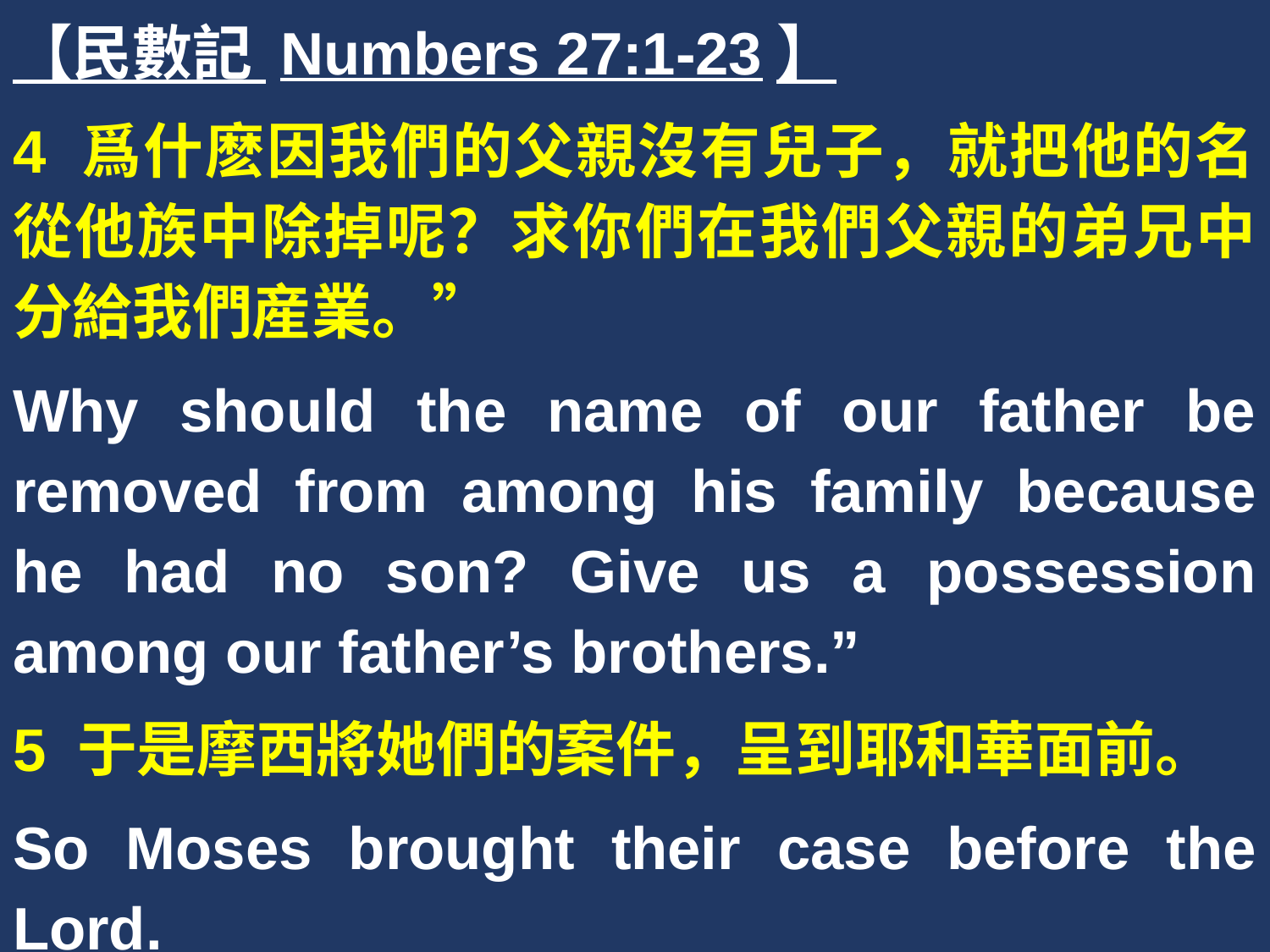

【民數記 Numbers 27:1-23】
4 爲什麽因我們的父親沒有兒子，就把他的名從他族中除掉呢？求你們在我們父親的弟兄中分給我們産業。”
Why should the name of our father be removed from among his family because he had no son? Give us a possession among our father’s brothers.”
5 于是摩西將她們的案件，呈到耶和華面前。
So Moses brought their case before the Lord.